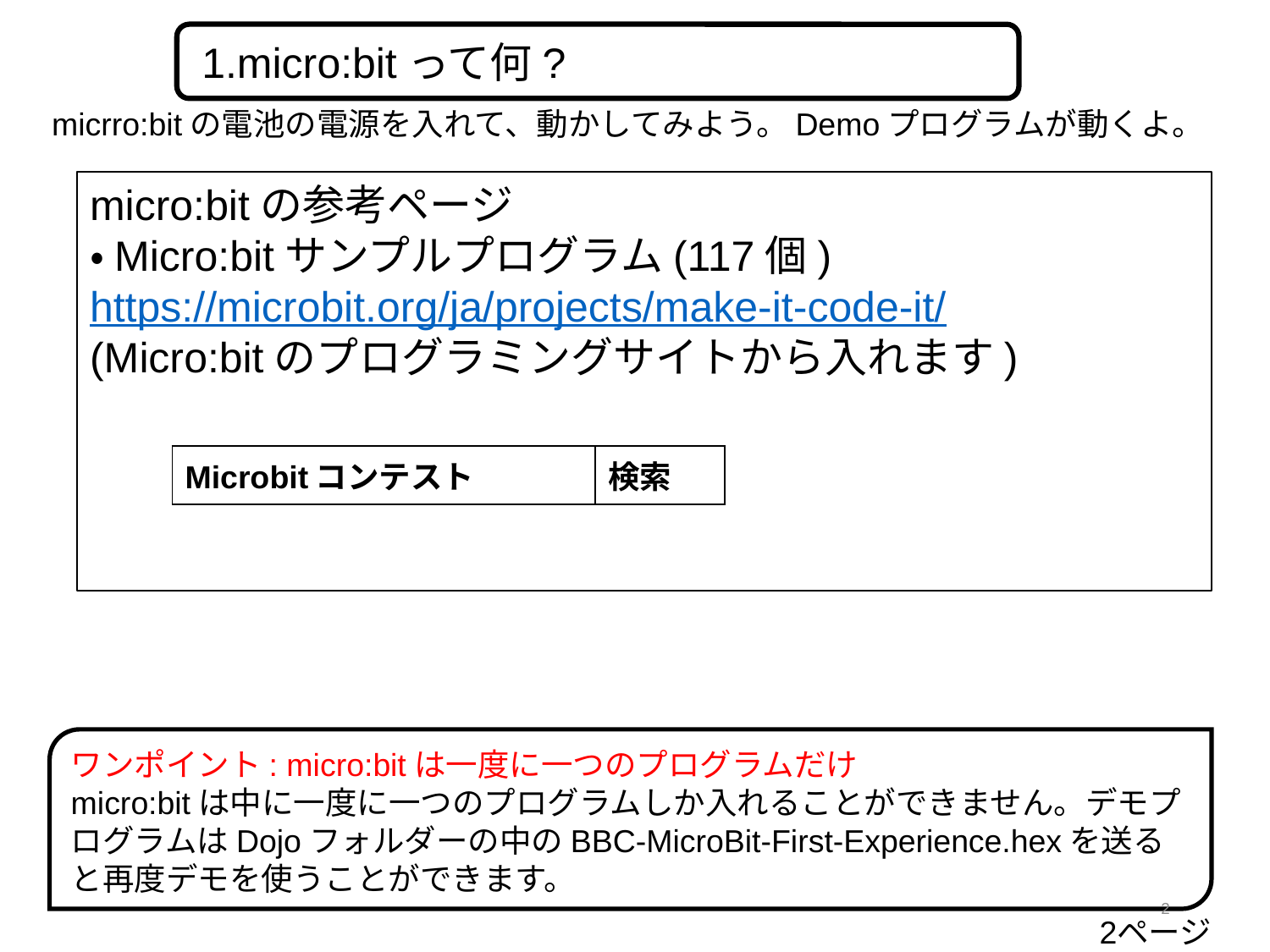

1.micro:bitって何?
　micrro:bitの電池の電源を入れて、動かしてみよう。Demoプログラムが動くよ。
micro:bitの参考ページ
・Micro:bitサンプルプログラム(117個)
https://microbit.org/ja/projects/make-it-code-it/
(Micro:bitのプログラミングサイトから入れます)

| Microbitコンテスト | 検索 |
| --- | --- |
ワンポイント: micro:bitは一度に一つのプログラムだけ
micro:bitは中に一度に一つのプログラムしか入れることができません。デモプログラムはDojoフォルダーの中のBBC-MicroBit-First-Experience.hexを送ると再度デモを使うことができます。
2
2ページ